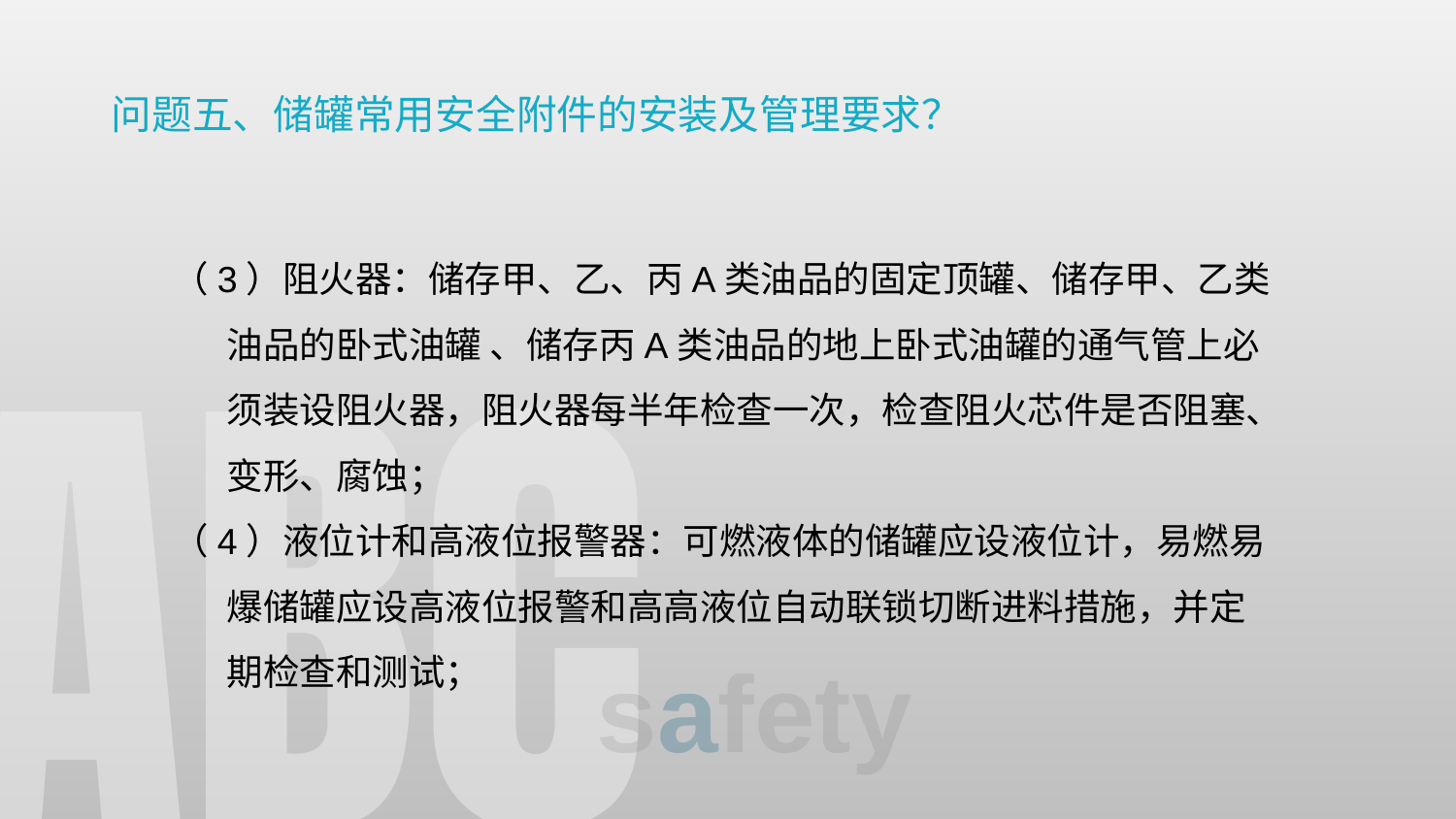

问题五、储罐常用安全附件的安装及管理要求？
（3）阻火器：储存甲、乙、丙A类油品的固定顶罐、储存甲、乙类油品的卧式油罐 、储存丙A类油品的地上卧式油罐的通气管上必须装设阻火器，阻火器每半年检查一次，检查阻火芯件是否阻塞、变形、腐蚀；
（4）液位计和高液位报警器：可燃液体的储罐应设液位计，易燃易爆储罐应设高液位报警和高高液位自动联锁切断进料措施，并定期检查和测试；